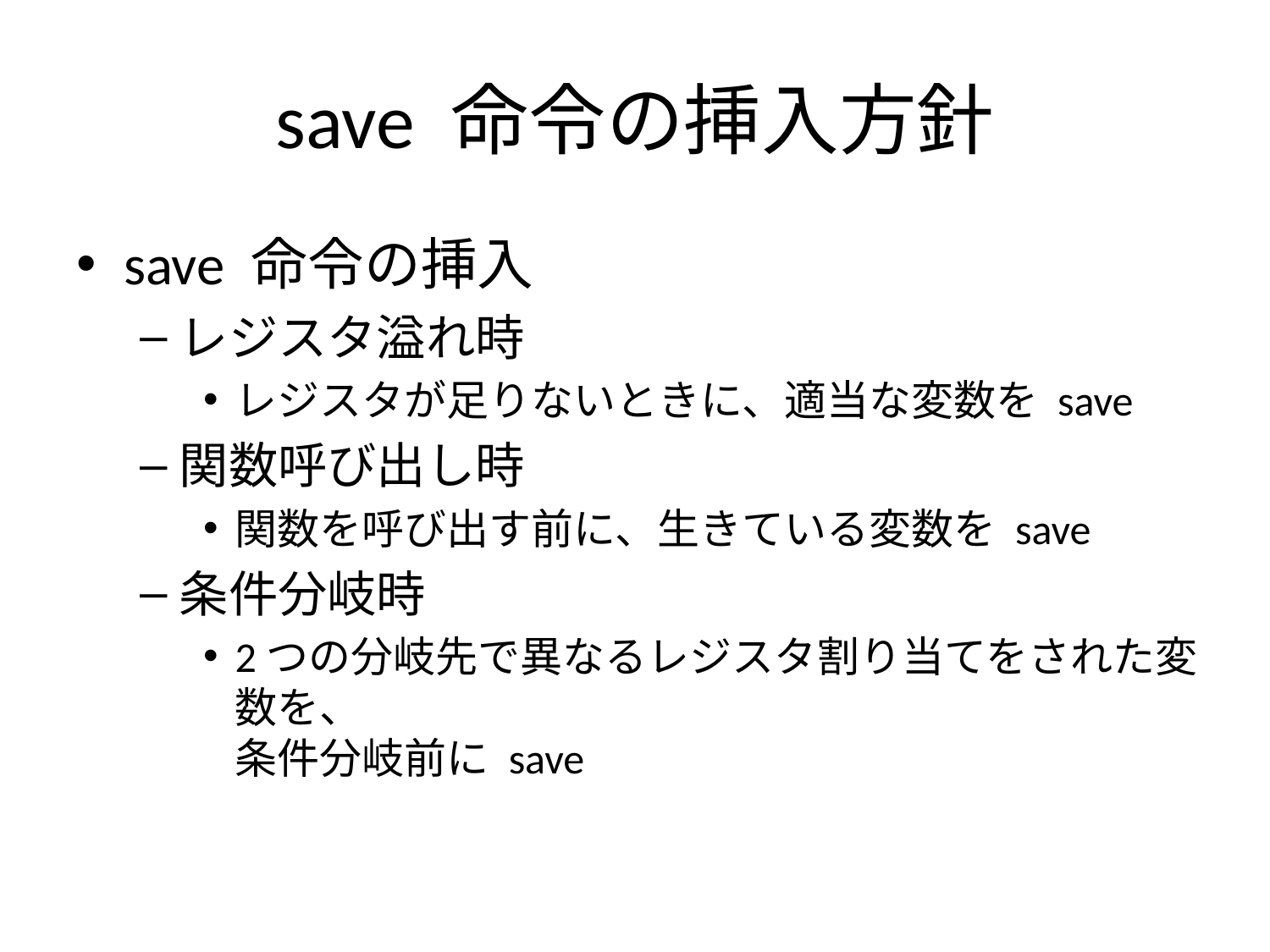

# save 命令の挿入方針
save 命令の挿入
レジスタ溢れ時
レジスタが足りないときに、適当な変数を save
関数呼び出し時
関数を呼び出す前に、生きている変数を save
条件分岐時
2つの分岐先で異なるレジスタ割り当てをされた変数を、
条件分岐前に save